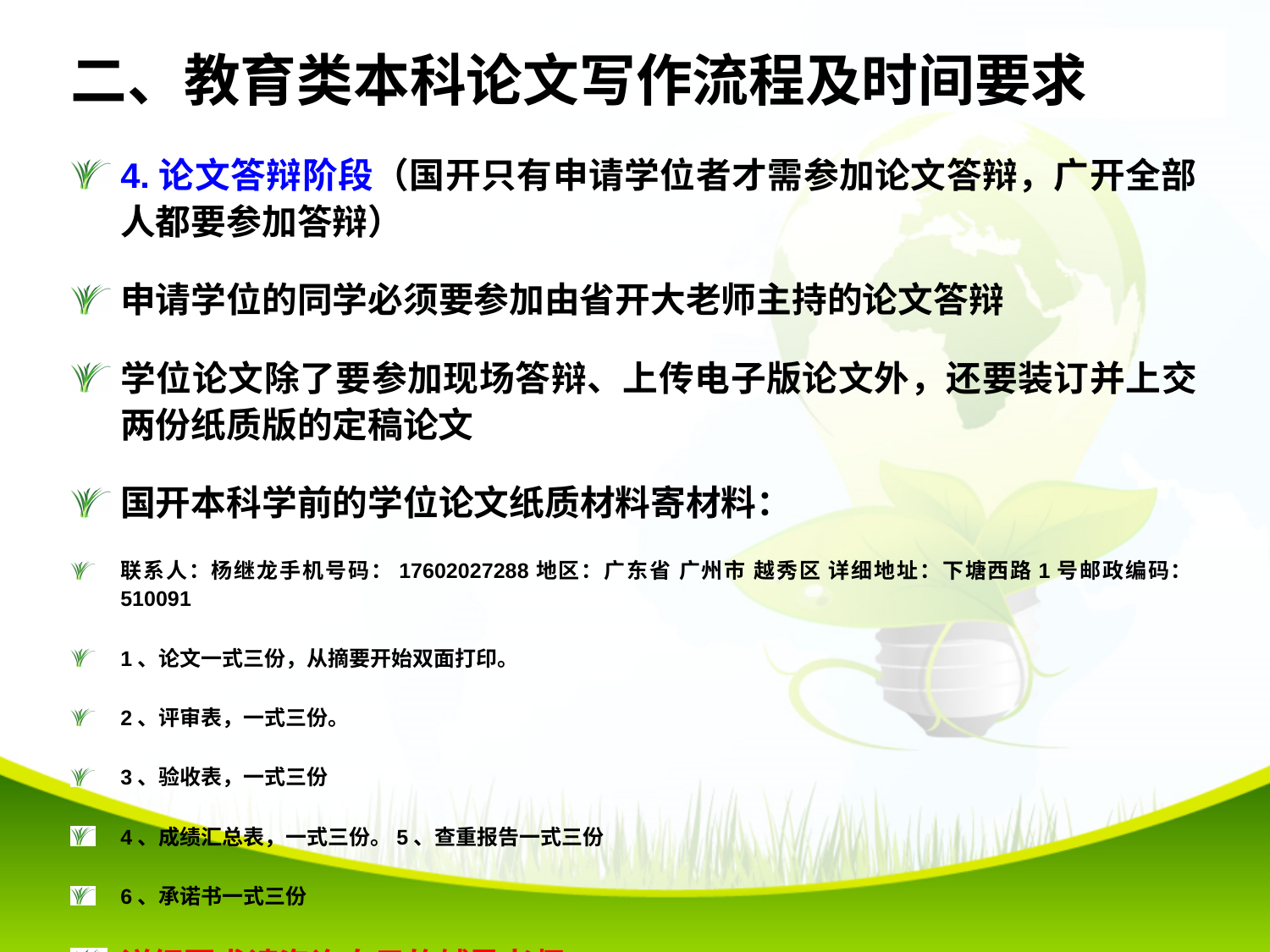

# 二、教育类本科论文写作流程及时间要求
4.论文答辩阶段（国开只有申请学位者才需参加论文答辩，广开全部人都要参加答辩）
申请学位的同学必须要参加由省开大老师主持的论文答辩
学位论文除了要参加现场答辩、上传电子版论文外，还要装订并上交两份纸质版的定稿论文
国开本科学前的学位论文纸质材料寄材料：
联系人：杨继龙手机号码：17602027288地区：广东省 广州市 越秀区 详细地址：下塘西路1号邮政编码：510091
1、论文一式三份，从摘要开始双面打印。
2、评审表，一式三份。
3、验收表，一式三份
4、成绩汇总表，一式三份。5、查重报告一式三份
6、承诺书一式三份
详细要求请咨询自己的辅导老师